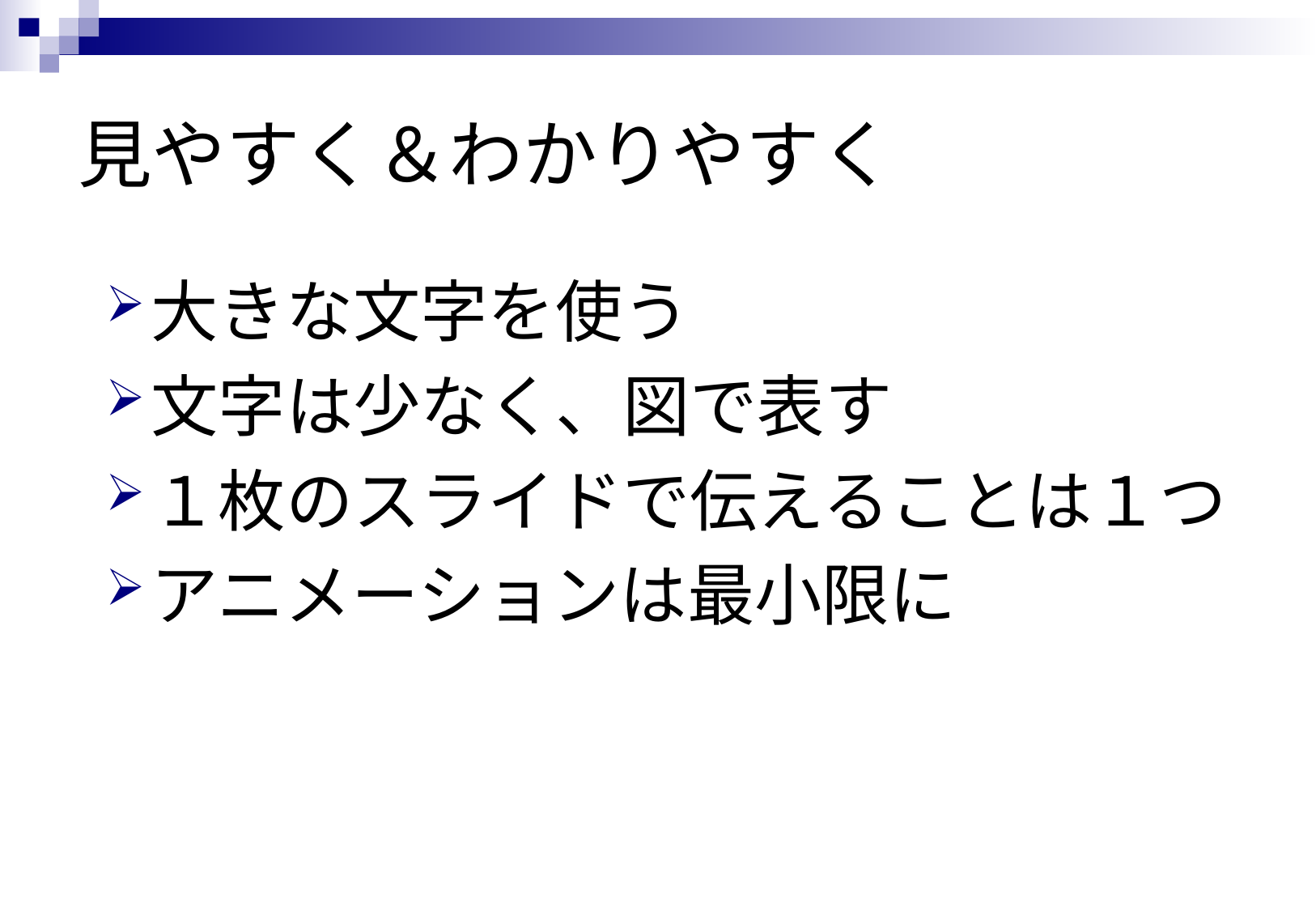

# 見やすく＆わかりやすく
大きな文字を使う
文字は少なく、図で表す
１枚のスライドで伝えることは１つ
アニメーションは最小限に